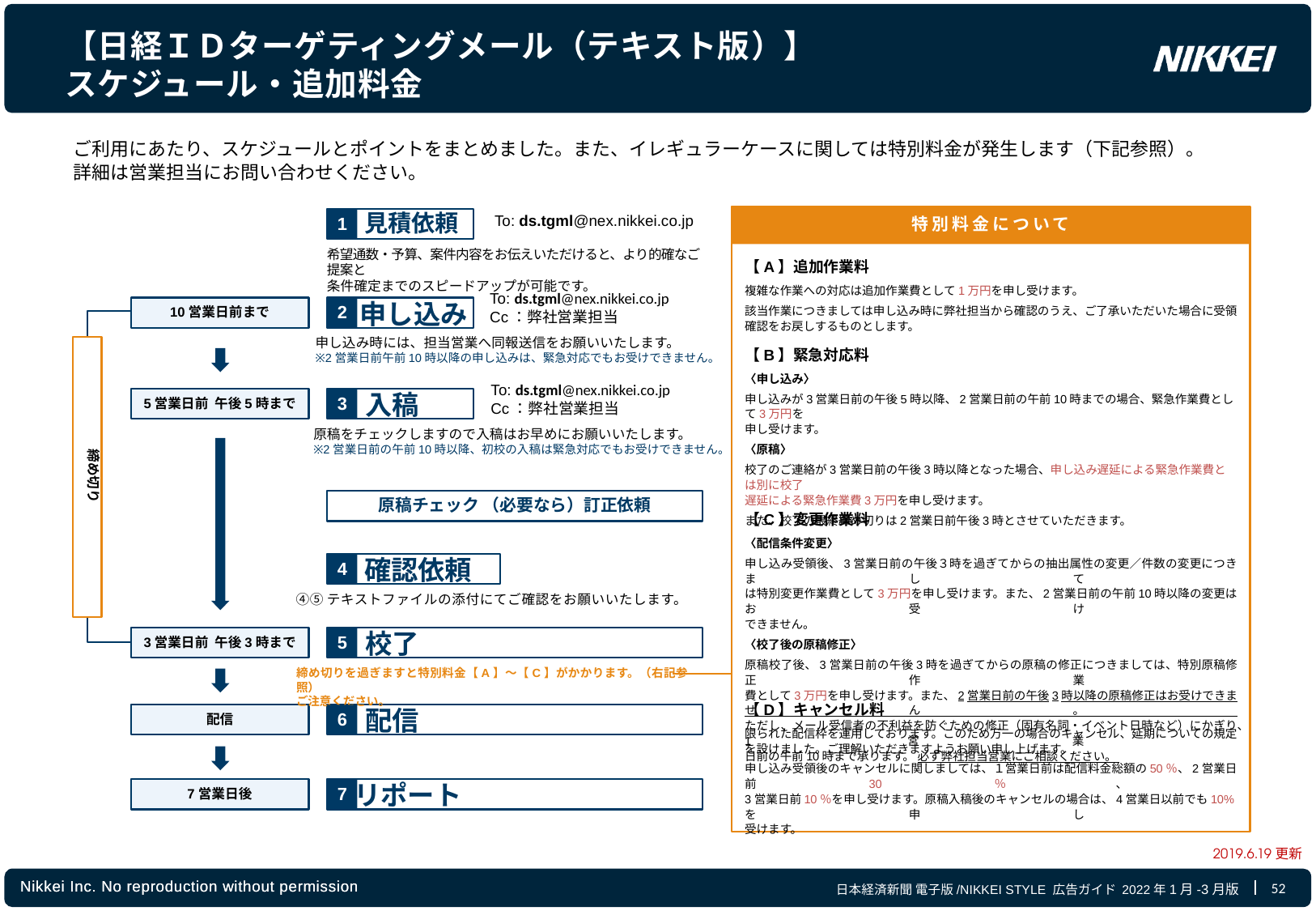

# 【日経ＩＤターゲティングメール（テキスト版）】　 スケジュール・追加料金
ご利用にあたり、スケジュールとポイントをまとめました。また、イレギュラーケースに関しては特別料金が発生します（下記参照）。
詳細は営業担当にお問い合わせください。
見積依頼
To: ds.tgml@nex.nikkei.co.jp

1

特別料金について

希望通数・予算、案件内容をお伝えいただけると、より的確なご提案と
条件確定までのスピードアップが可能です。
【A】追加作業料
複雑な作業への対応は追加作業費として1万円を申し受けます。
該当作業につきましては申し込み時に弊社担当から確認のうえ、ご了承いただいた場合に受領
確認をお戻しするものとします。
To: ds.tgml@nex.nikkei.co.jp
Cc：弊社営業担当
申し込み
2

10営業日前まで

申し込み時には、担当営業へ同報送信をお願いいたします。
※2営業日前午前10時以降の申し込みは、緊急対応でもお受けできません。

【B】緊急対応料
〈申し込み〉
申し込みが3営業日前の午後5時以降、2営業日前の午前10時までの場合、緊急作業費として3万円を
申し受けます。
〈原稿〉
校了のご連絡が3営業日前の午後3時以降となった場合、申し込み遅延による緊急作業費とは別に校了
遅延による緊急作業費3万円を申し受けます。
また、校了の最終締め切りは2営業日前午後3時とさせていただきます。

To: ds.tgml@nex.nikkei.co.jp
Cc：弊社営業担当
入稿
3

5営業日前  午後5時まで

原稿をチェックしますので入稿はお早めにお願いいたします。
※2営業日前の午前10時以降、初校の入稿は緊急対応でもお受けできません。

締め切り
原稿チェック （必要なら）訂正依頼

【C】変更作業料
〈配信条件変更〉
申し込み受領後、3営業日前の午後３時を過ぎてからの抽出属性の変更／件数の変更につきまして
は特別変更作業費として3万円を申し受けます。また、2営業日前の午前10時以降の変更はお受け
できません。
〈校了後の原稿修正〉
原稿校了後、3営業日前の午後3時を過ぎてからの原稿の修正につきましては、特別原稿修正作業
費として3万円を申し受けます。また、2営業日前の午後3時以降の原稿修正はお受けできません。
ただし、メール受信者の不利益を防ぐための修正（固有名詞・イベント日時など）にかぎり、1営業
日前の午前10時まで承ります。 必ず弊社担当営業にご相談ください。
確認依頼
4

④⑤テキストファイルの添付にてご確認をお願いいたします。

校了
5

3営業日前  午後3時まで

締め切りを過ぎますと特別料金【A】〜【C】がかかります。（右記参照）
ご注意ください。

配信
【D】キャンセル料
限られた配信枠を運用しております。このため万一の場合のキャンセル、延期についての規定を設けました。ご理解いただきますようお願い申し上げます。
申し込み受領後のキャンセルに関しましては、１営業日前は配信料金総額の50％、2営業日前30％、
3営業日前10％を申し受けます。原稿入稿後のキャンセルの場合は、4営業日以前でも10%を申し
受けます。
6

配信

リポート
7

7営業日後

2019.6.19更新